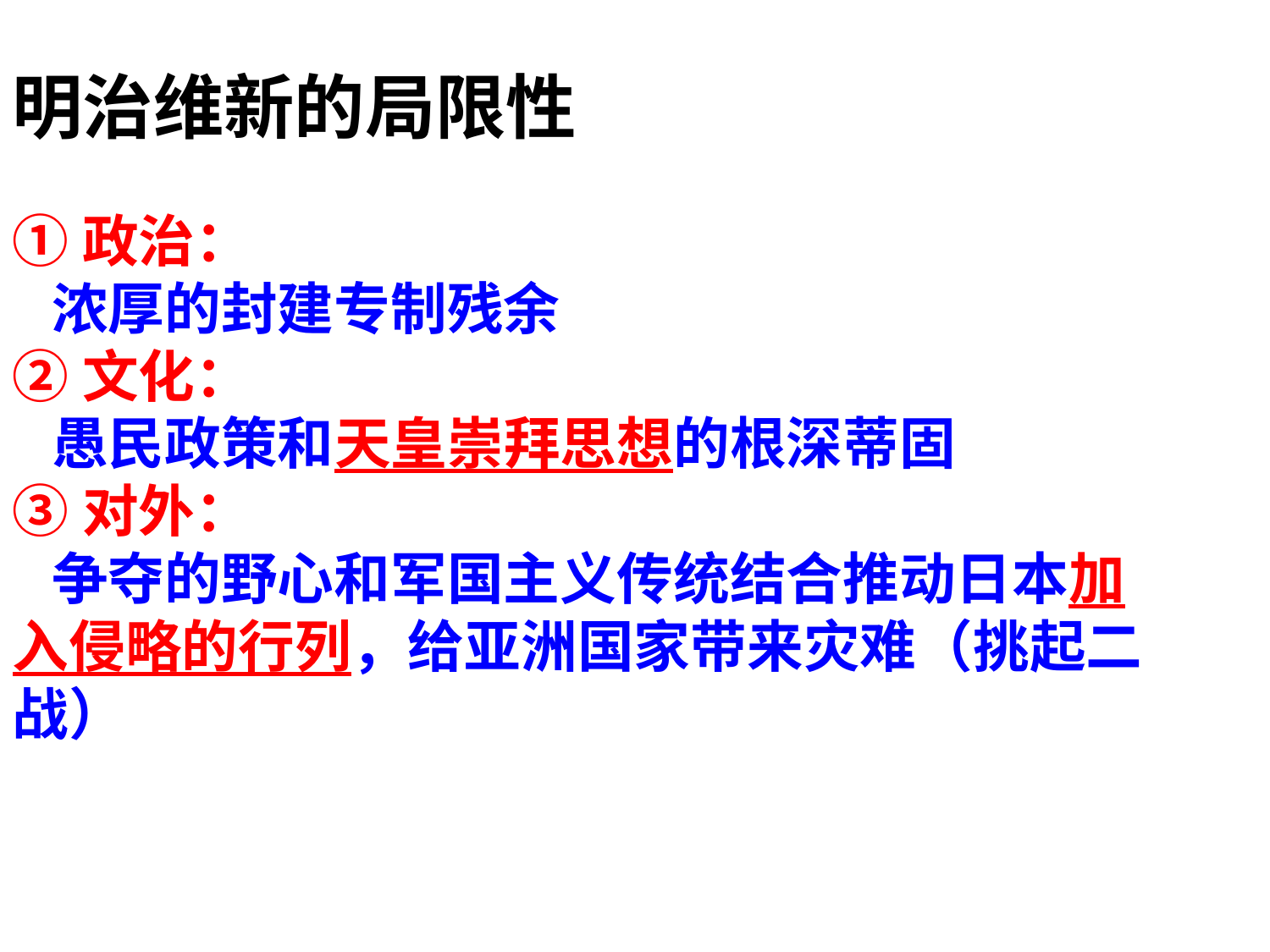

明治维新的局限性
①政治：
  浓厚的封建专制残余
②文化：
  愚民政策和天皇崇拜思想的根深蒂固
③对外：
  争夺的野心和军国主义传统结合推动日本加入侵略的行列，给亚洲国家带来灾难（挑起二战）